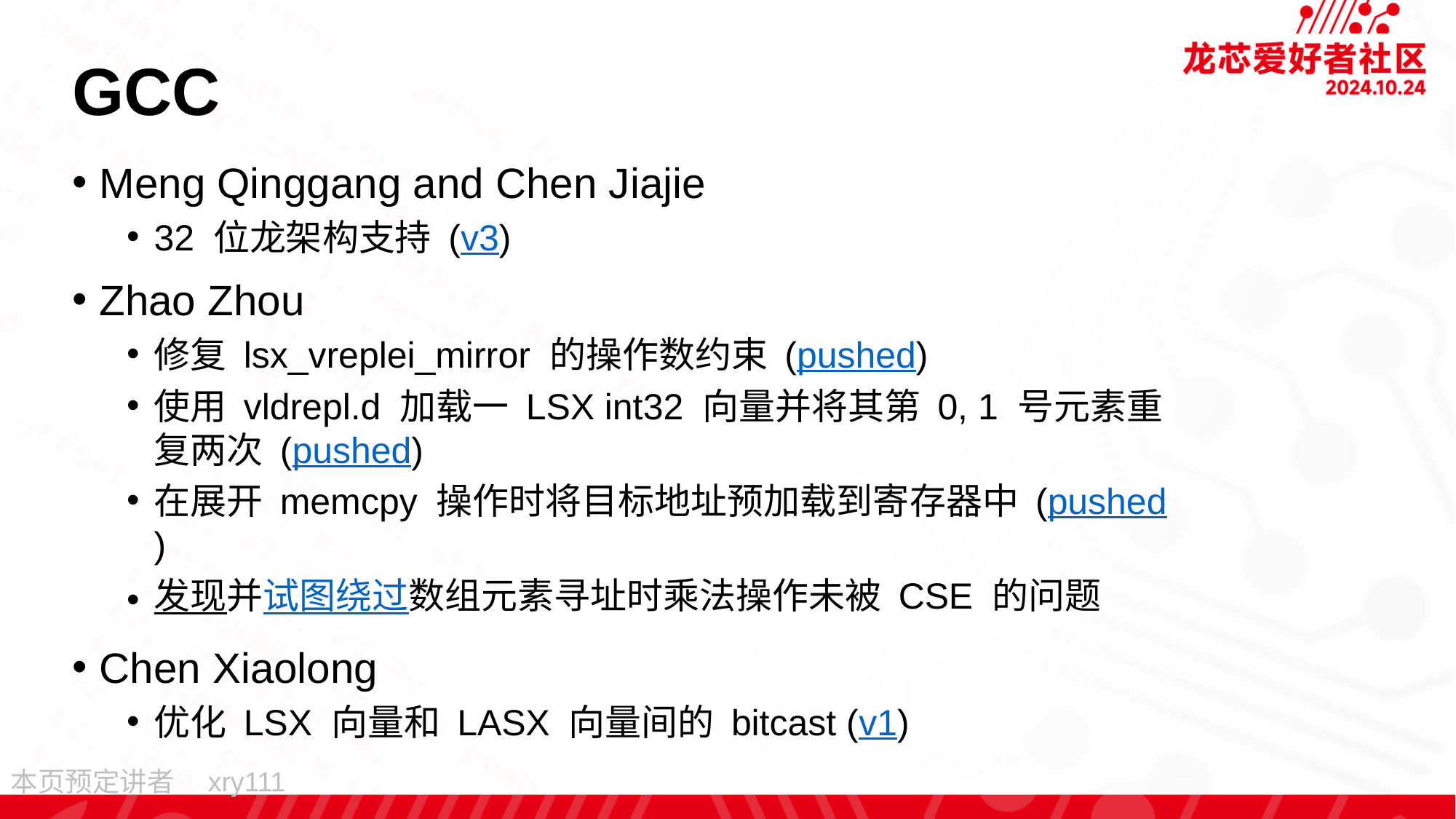

# GCC
Meng Qinggang and Chen Jiajie
32 位龙架构支持 (v3)
Zhao Zhou
修复 lsx_vreplei_mirror 的操作数约束 (pushed)
使用 vldrepl.d 加载一 LSX int32 向量并将其第 0, 1 号元素重复两次 (pushed)
在展开 memcpy 操作时将目标地址预加载到寄存器中 (pushed)
发现并试图绕过数组元素寻址时乘法操作未被 CSE 的问题
Chen Xiaolong
优化 LSX 向量和 LASX 向量间的 bitcast (v1)
xry111